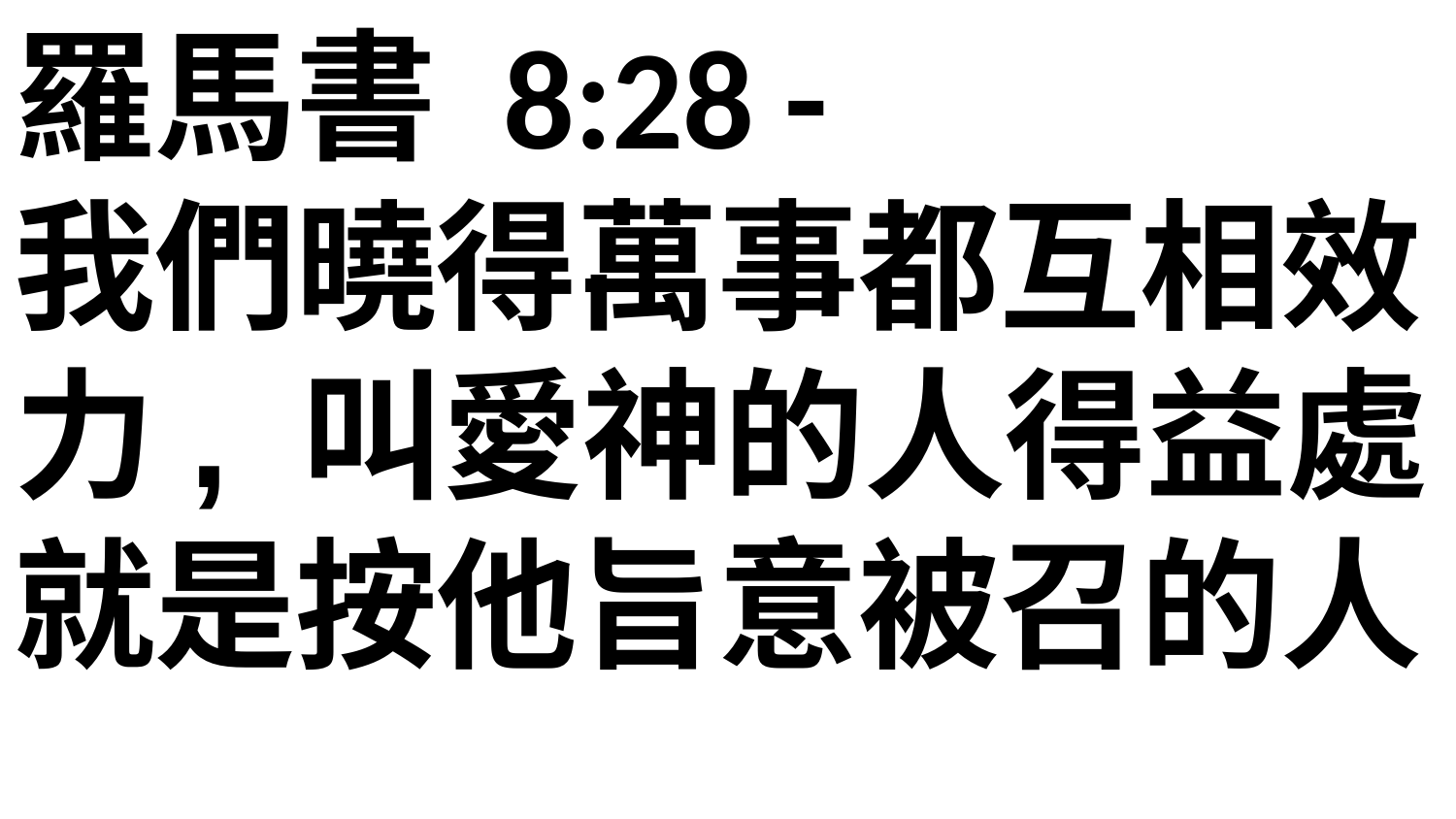

羅馬書 8:28 -
我們曉得萬事都互相效力, 叫愛神的人得益處,就是按他旨意被召的人.